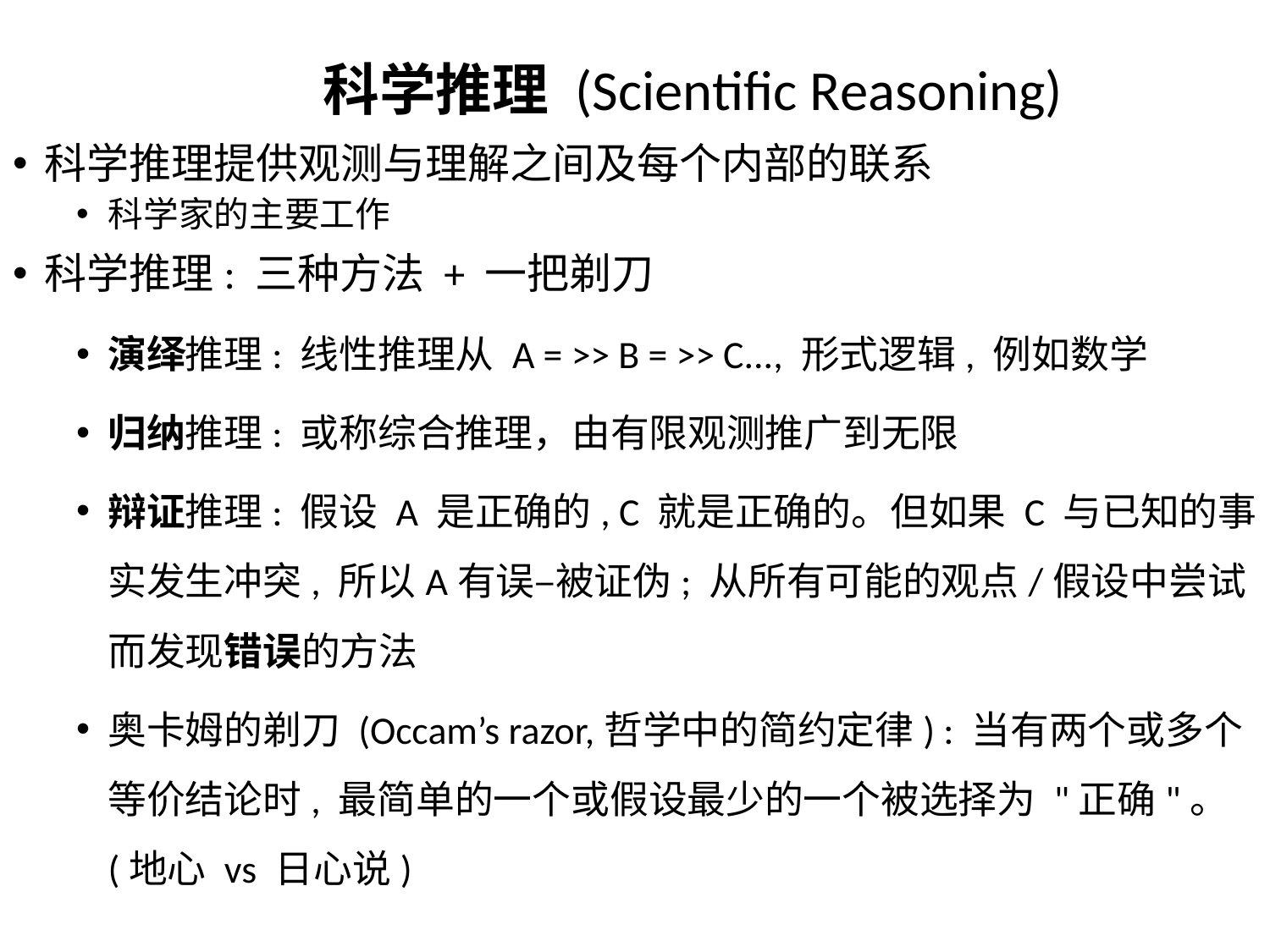

# 科学推理 (Scientific Reasoning)
科学推理提供观测与理解之间及每个内部的联系
科学家的主要工作
科学推理: 三种方法 + 一把剃刀
演绎推理: 线性推理从 A = >> B = >> C..., 形式逻辑, 例如数学
归纳推理: 或称综合推理，由有限观测推广到无限
辩证推理: 假设 A 是正确的, C 就是正确的。但如果 C 与已知的事实发生冲突, 所以A有误–被证伪; 从所有可能的观点/假设中尝试而发现错误的方法
奥卡姆的剃刀 (Occam’s razor,哲学中的简约定律) : 当有两个或多个等价结论时, 最简单的一个或假设最少的一个被选择为 "正确"。 (地心 vs 日心说)